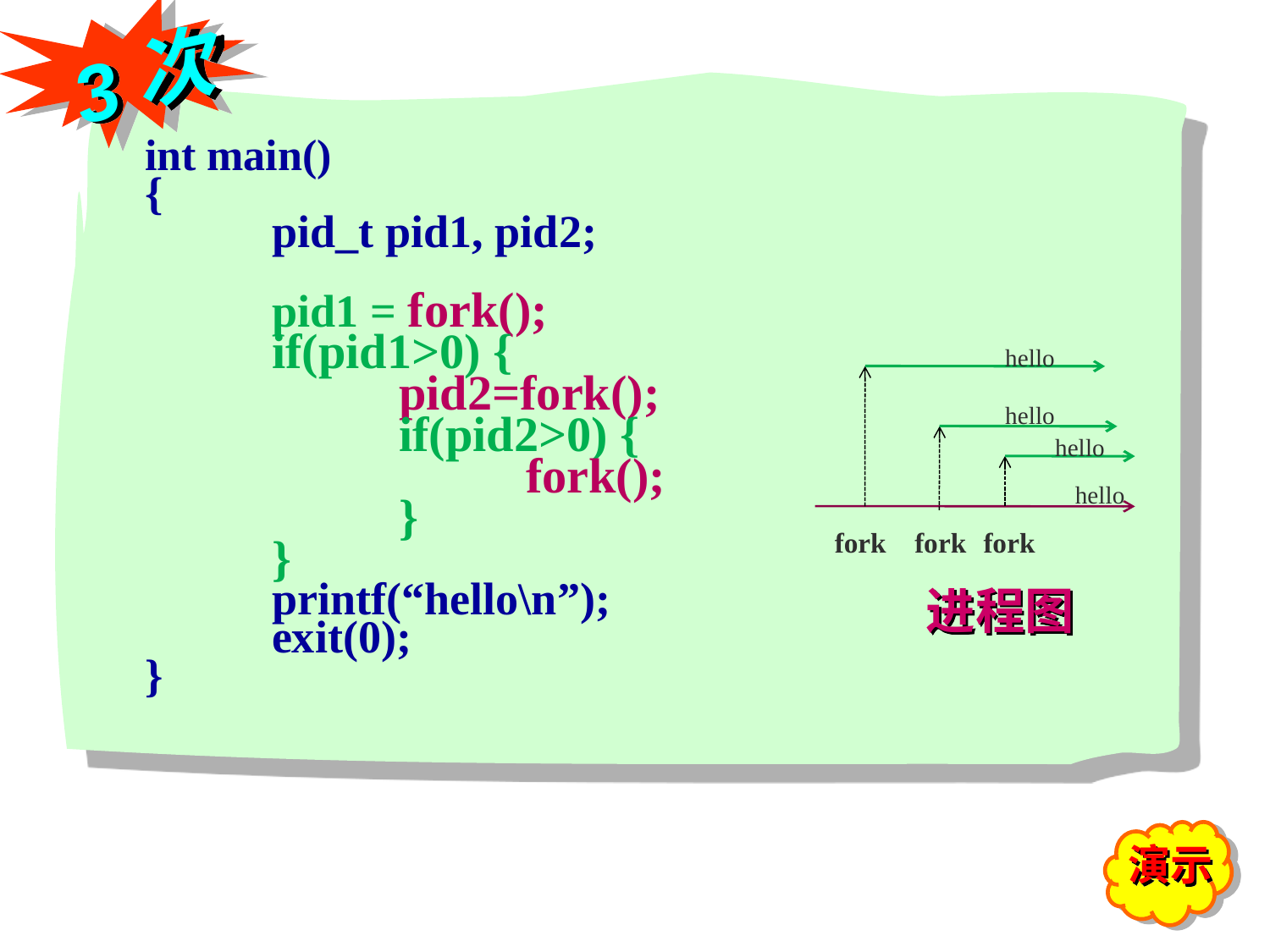

次
3

int main()
{
	pid_t pid1, pid2;

	pid1 = fork();
	if(pid1>0) {
		pid2=fork();
		if(pid2>0) {
			fork();
		}
	}
      	printf(“hello\n”);
   	exit(0);
}
hello
hello
hello
hello
fork
fork
进程图
fork

演示